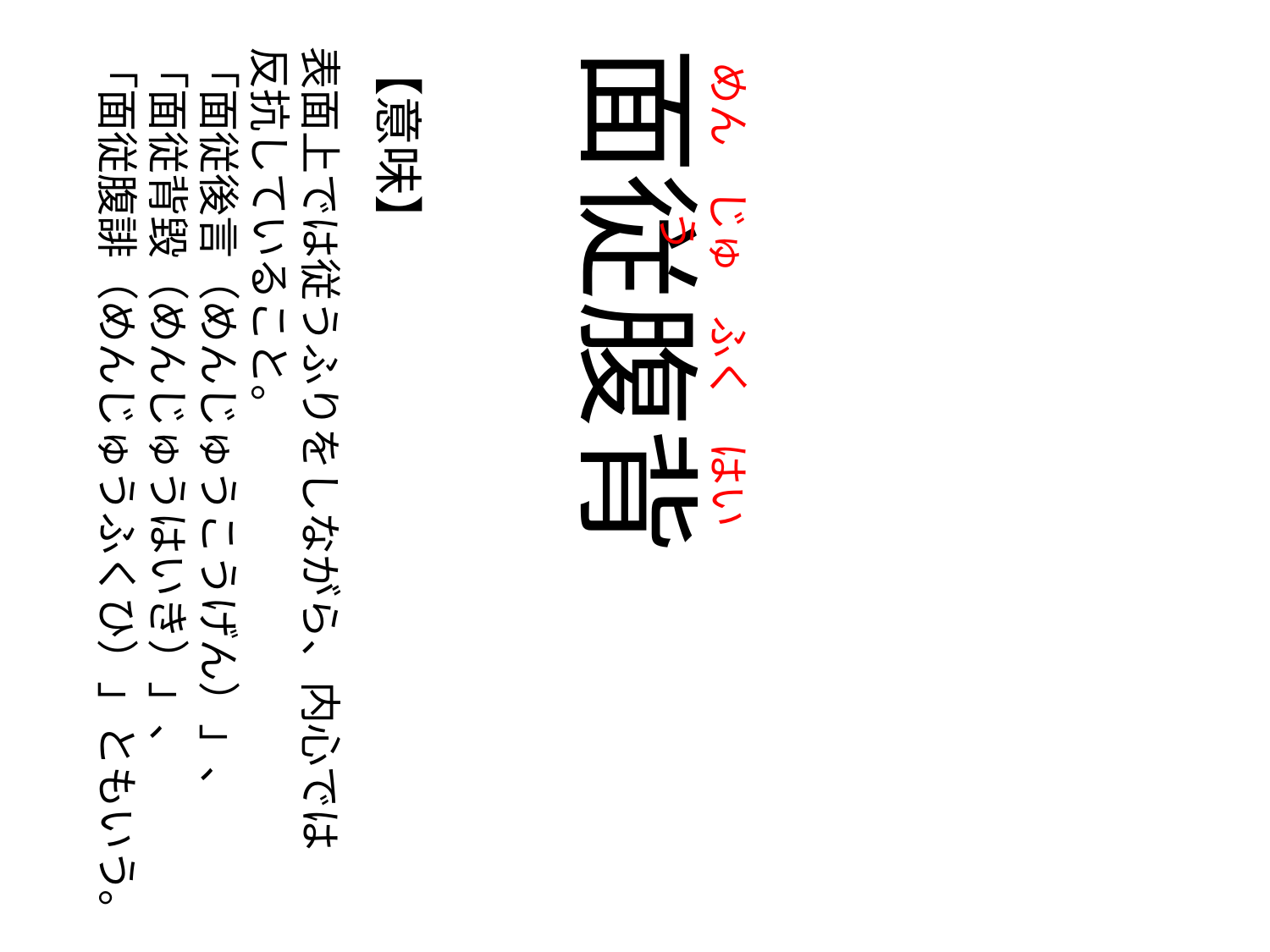

めん
の
じゅう
の
ふく
の
はい
表面上では従うふりをしながら、内心では
反抗していること。
「面従後言（めんじゅうこうげん）」、
「面従背毀（めんじゅうはいき）」、
「面従腹誹（めんじゅうふくひ）」ともいう。
【意味】
面従腹背